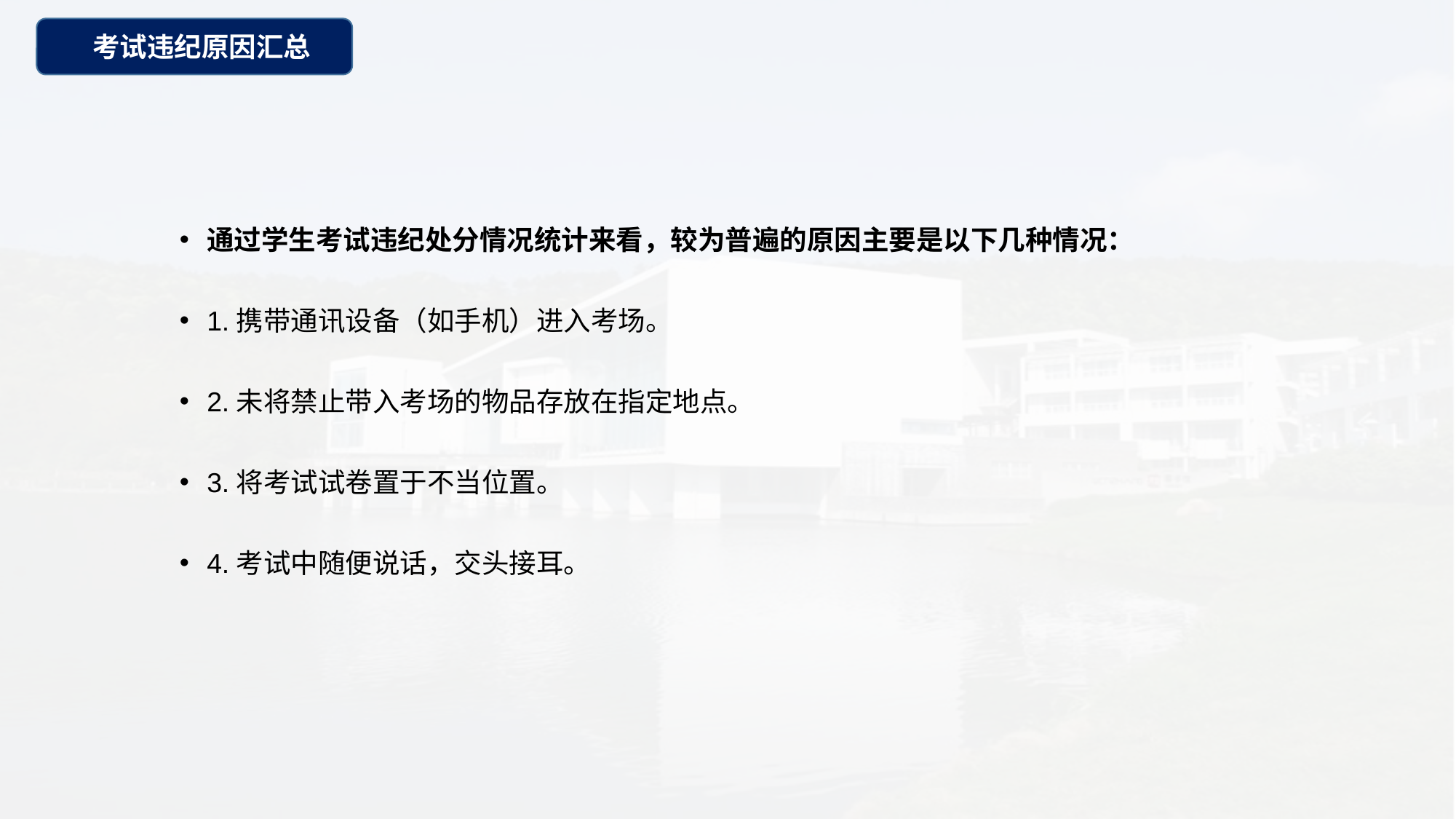

考试违纪原因汇总
通过学生考试违纪处分情况统计来看，较为普遍的原因主要是以下几种情况：
1.携带通讯设备（如手机）进入考场。
2.未将禁止带入考场的物品存放在指定地点。
3.将考试试卷置于不当位置。
4.考试中随便说话，交头接耳。